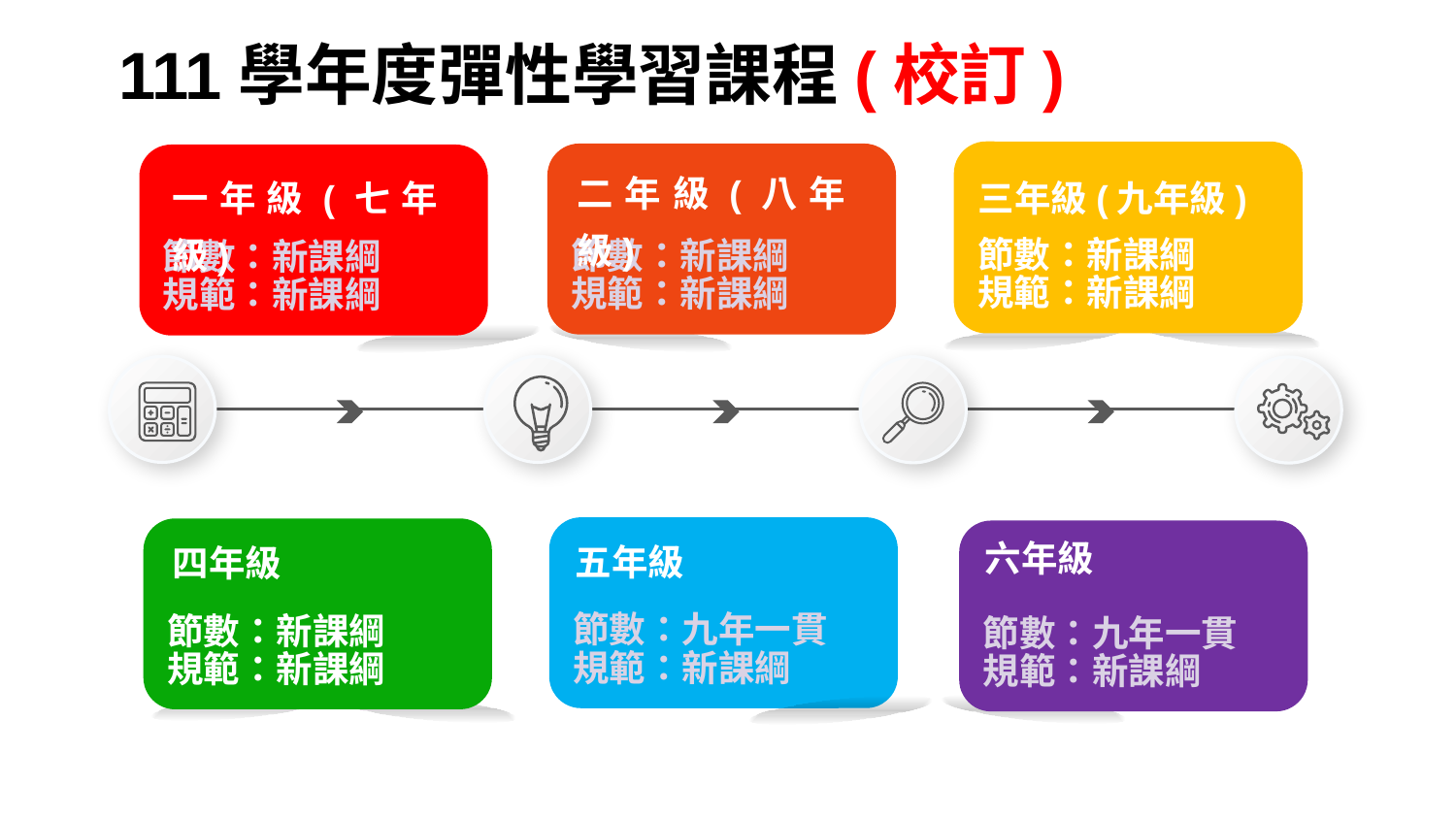

# 111學年度彈性學習課程(校訂)

節數：新課綱
規範：新課綱

節數：新課綱
規範：新課綱

節數：新課綱
規範：新課綱
二年級(八年級)

一年級(七年級)
三年級(九年級)

六年級

節數：九年一貫
規範：新課綱

節數：新課綱
規範：新課綱

五年級
四年級

節數：九年一貫
規範：新課綱